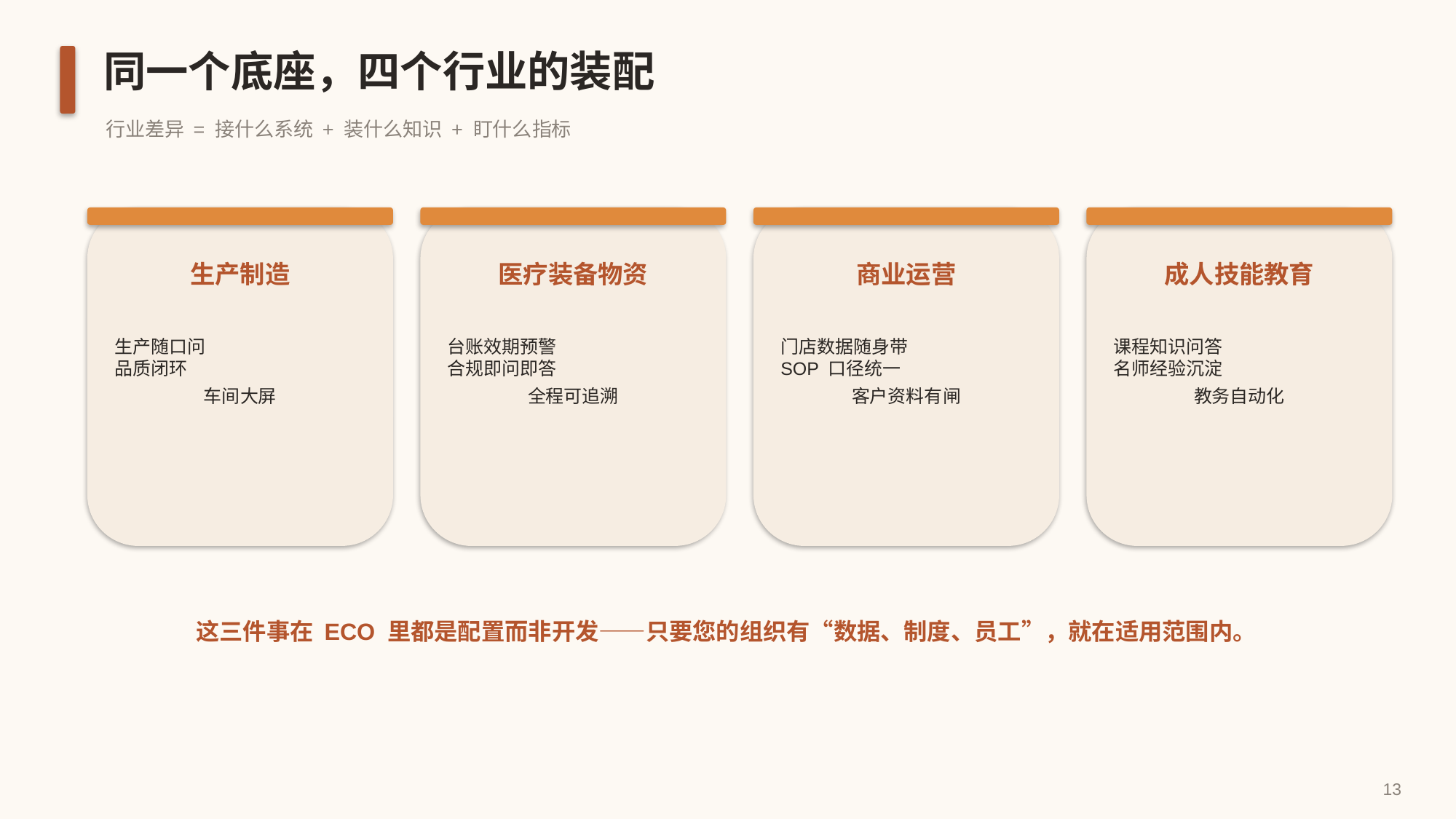

同一个底座，四个行业的装配

行业差异 = 接什么系统 + 装什么知识 + 盯什么指标

生产制造
医疗装备物资
商业运营
成人技能教育
生产随口问
品质闭环
车间大屏
台账效期预警
合规即问即答
全程可追溯
门店数据随身带
SOP 口径统一
客户资料有闸
课程知识问答
名师经验沉淀
教务自动化
这三件事在 ECO 里都是配置而非开发——只要您的组织有“数据、制度、员工”，就在适用范围内。
13